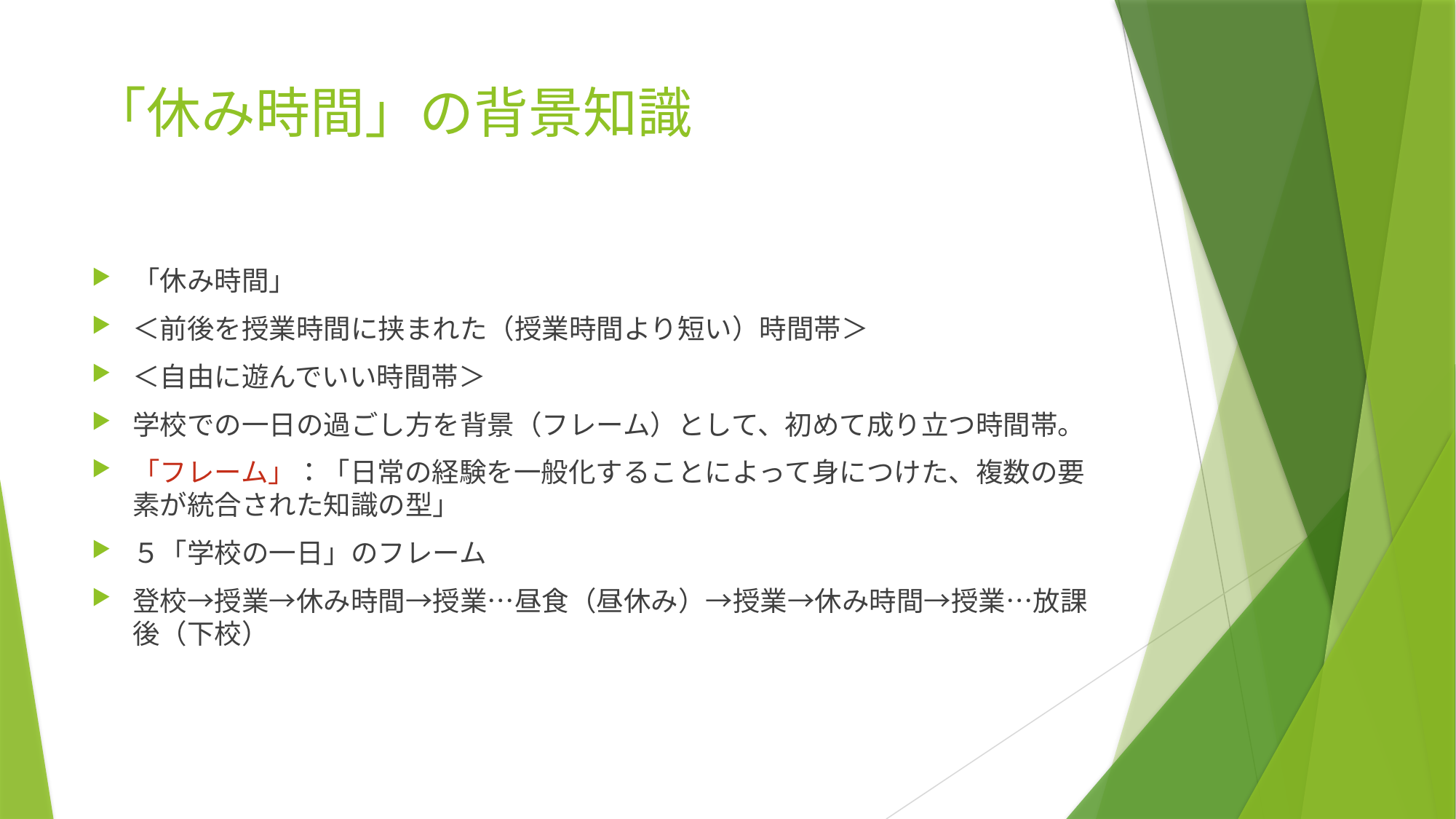

# 「休み時間」の背景知識
「休み時間」
＜前後を授業時間に挟まれた（授業時間より短い）時間帯＞
＜自由に遊んでいい時間帯＞
学校での一日の過ごし方を背景（フレーム）として、初めて成り立つ時間帯。
「フレーム」：「日常の経験を一般化することによって身につけた、複数の要素が統合された知識の型」
５「学校の一日」のフレーム
登校→授業→休み時間→授業…昼食（昼休み）→授業→休み時間→授業…放課後（下校）